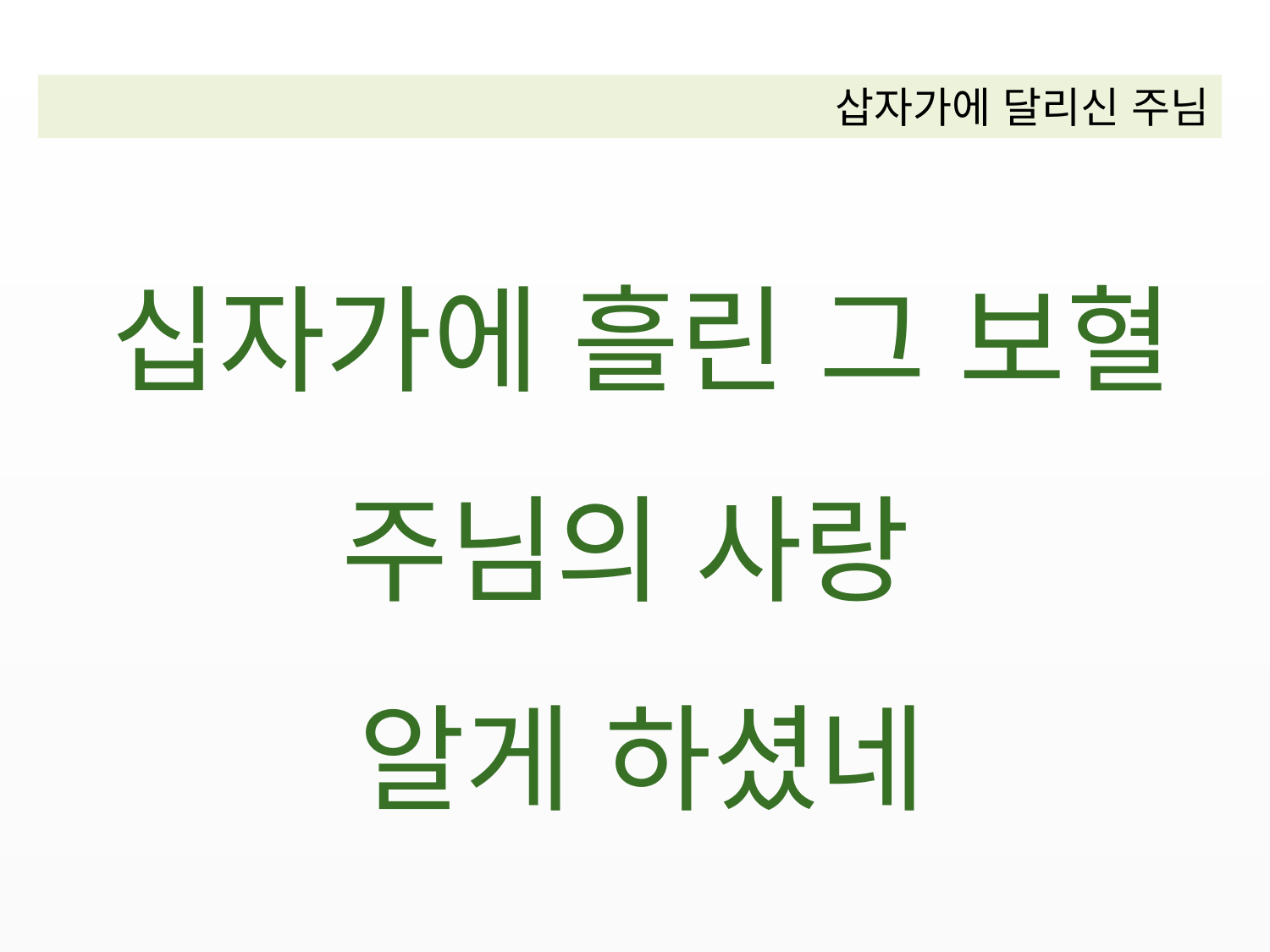

삽자가에 달리신 주님
십자가에 흘린 그 보혈
주님의 사랑
알게 하셨네